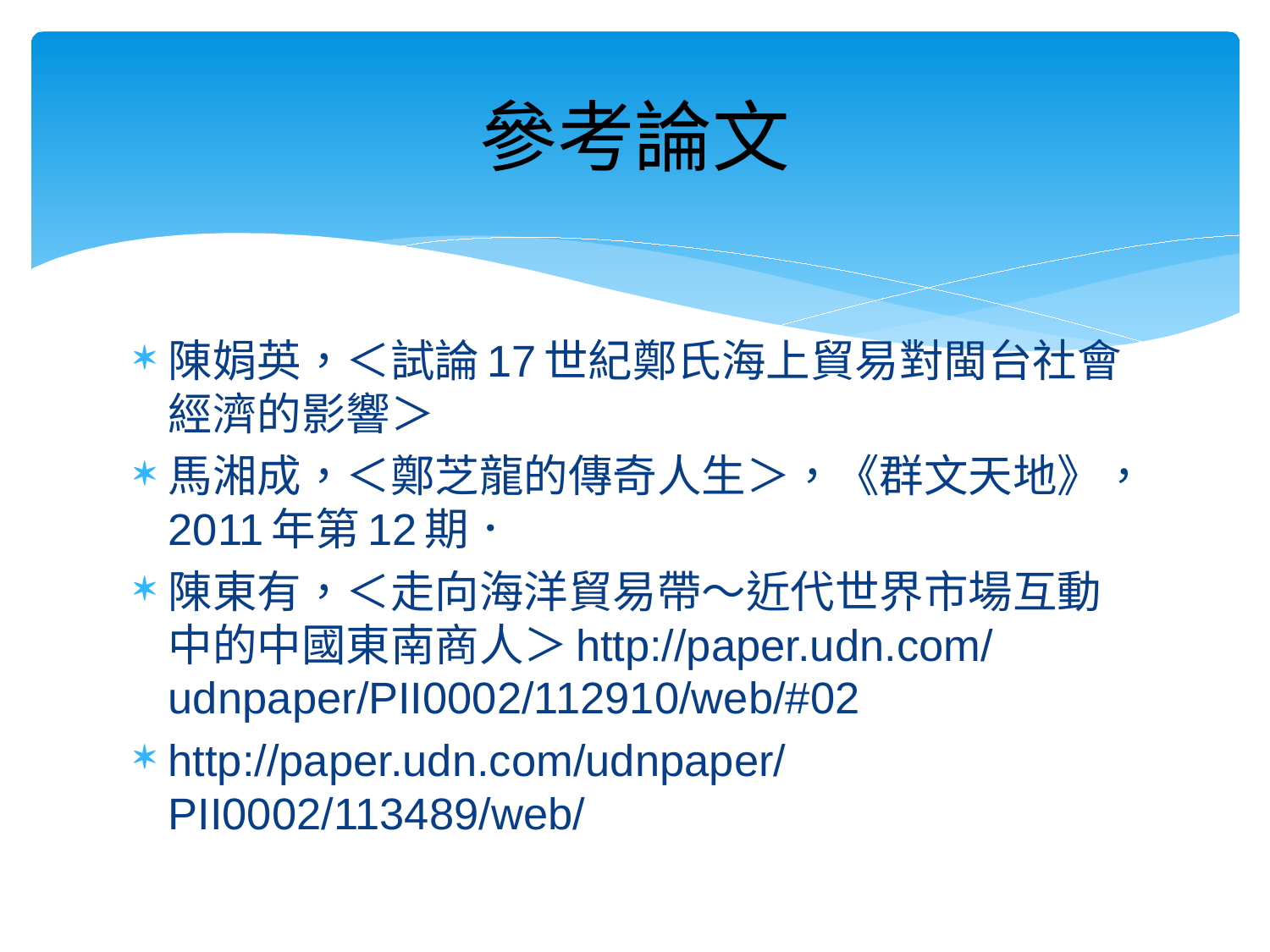

# 參考論文
陳娟英，＜試論17世紀鄭氏海上貿易對閩台社會經濟的影響＞
馬湘成，＜鄭芝龍的傳奇人生＞，《群文天地》，2011年第12期．
陳東有，＜走向海洋貿易帶～近代世界市場互動中的中國東南商人＞http://paper.udn.com/udnpaper/PII0002/112910/web/#02
http://paper.udn.com/udnpaper/PII0002/113489/web/